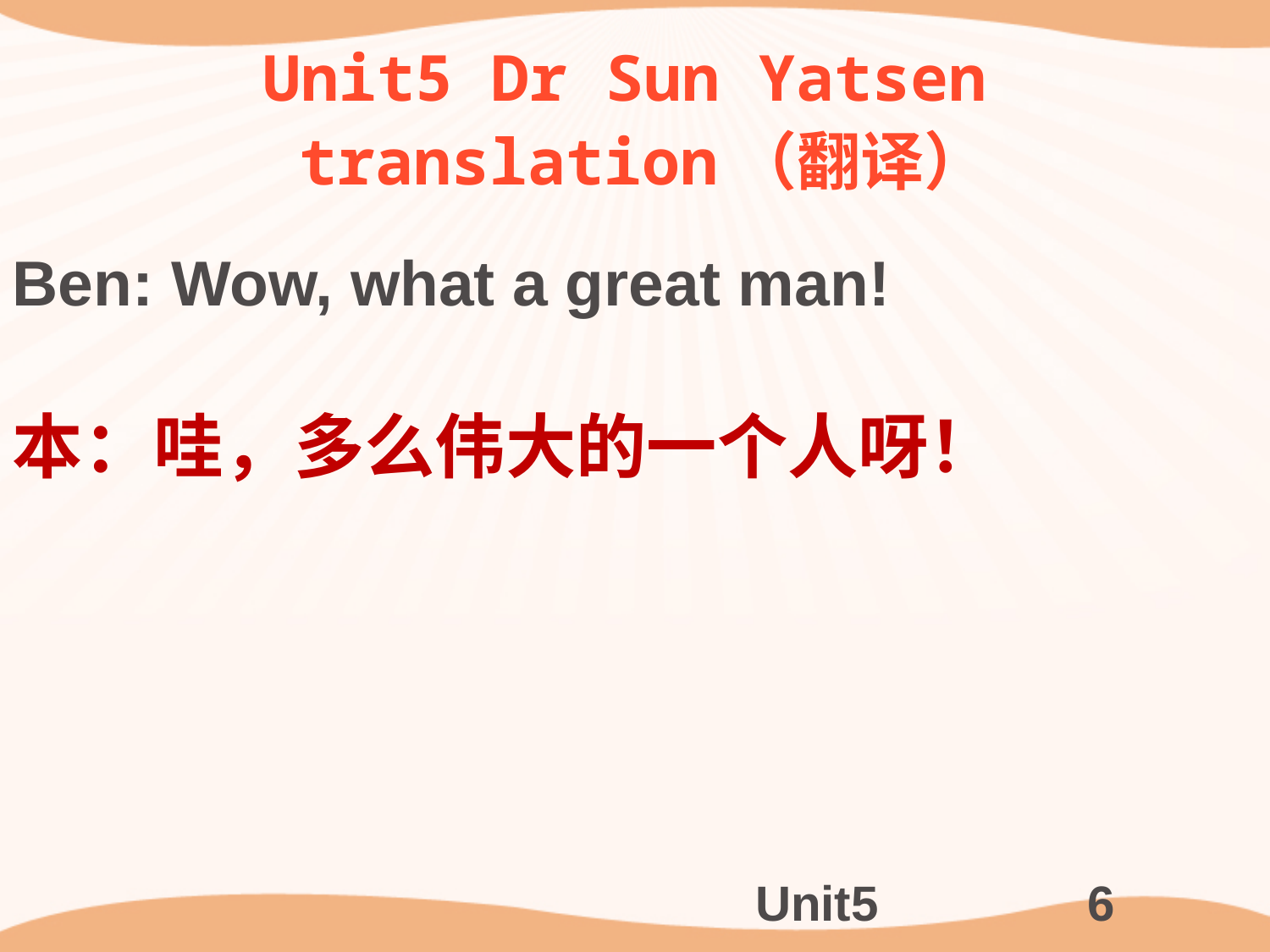

# Unit5 Dr Sun Yatsen translation（翻译）
Ben: Wow, what a great man!

本：哇，多么伟大的一个人呀！

Unit5
6